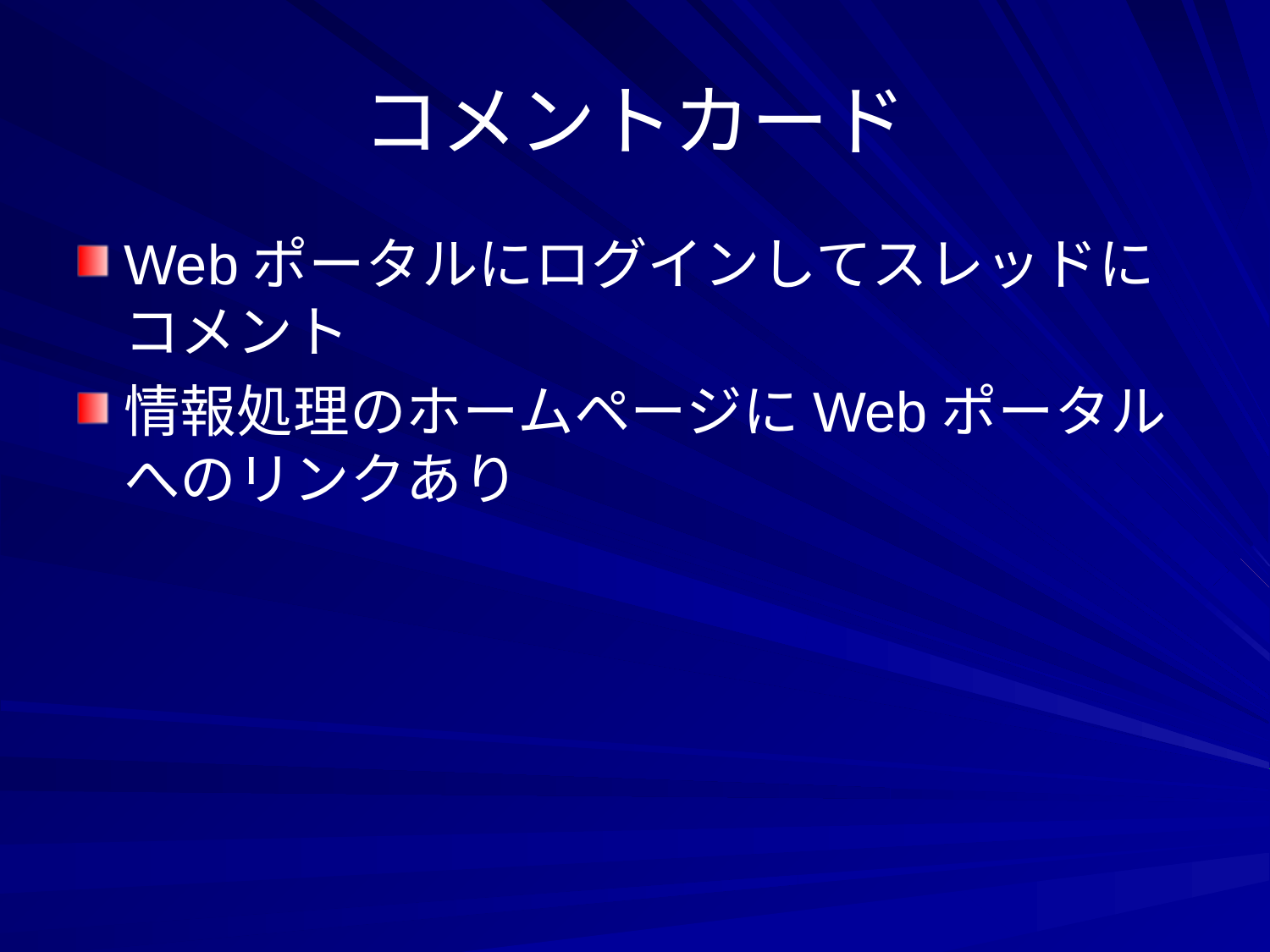

# コメントカード
Webポータルにログインしてスレッドにコメント
情報処理のホームページにWebポータルへのリンクあり